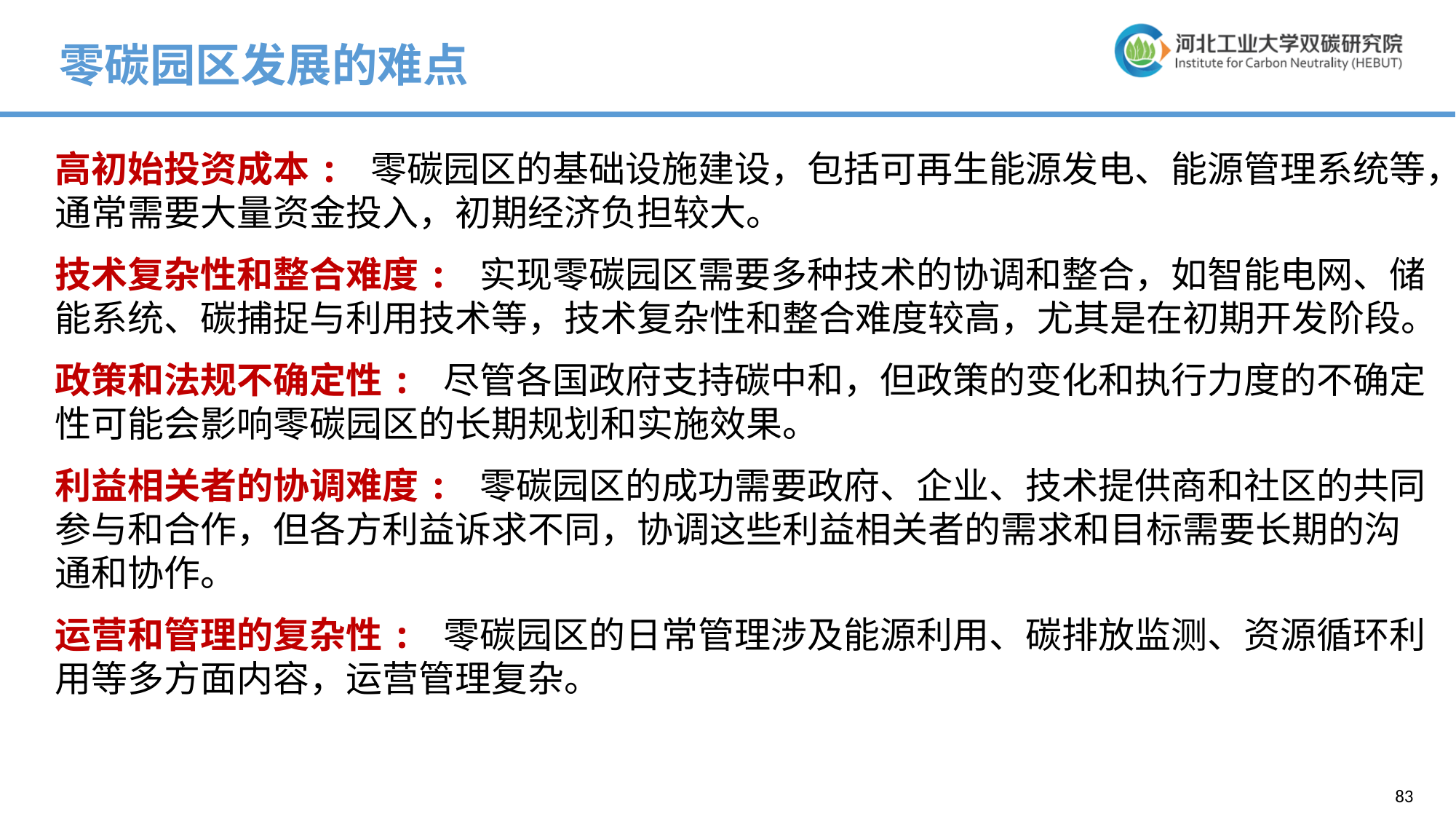

零碳园区发展的难点

高初始投资成本: 零碳园区的基础设施建设，包括可再生能源发电、能源管理系统等，通常需要大量资金投入，初期经济负担较大。
技术复杂性和整合难度: 实现零碳园区需要多种技术的协调和整合，如智能电网、储能系统、碳捕捉与利用技术等，技术复杂性和整合难度较高，尤其是在初期开发阶段。
政策和法规不确定性: 尽管各国政府支持碳中和，但政策的变化和执行力度的不确定性可能会影响零碳园区的长期规划和实施效果。
利益相关者的协调难度: 零碳园区的成功需要政府、企业、技术提供商和社区的共同参与和合作，但各方利益诉求不同，协调这些利益相关者的需求和目标需要长期的沟通和协作。
运营和管理的复杂性: 零碳园区的日常管理涉及能源利用、碳排放监测、资源循环利用等多方面内容，运营管理复杂。
83